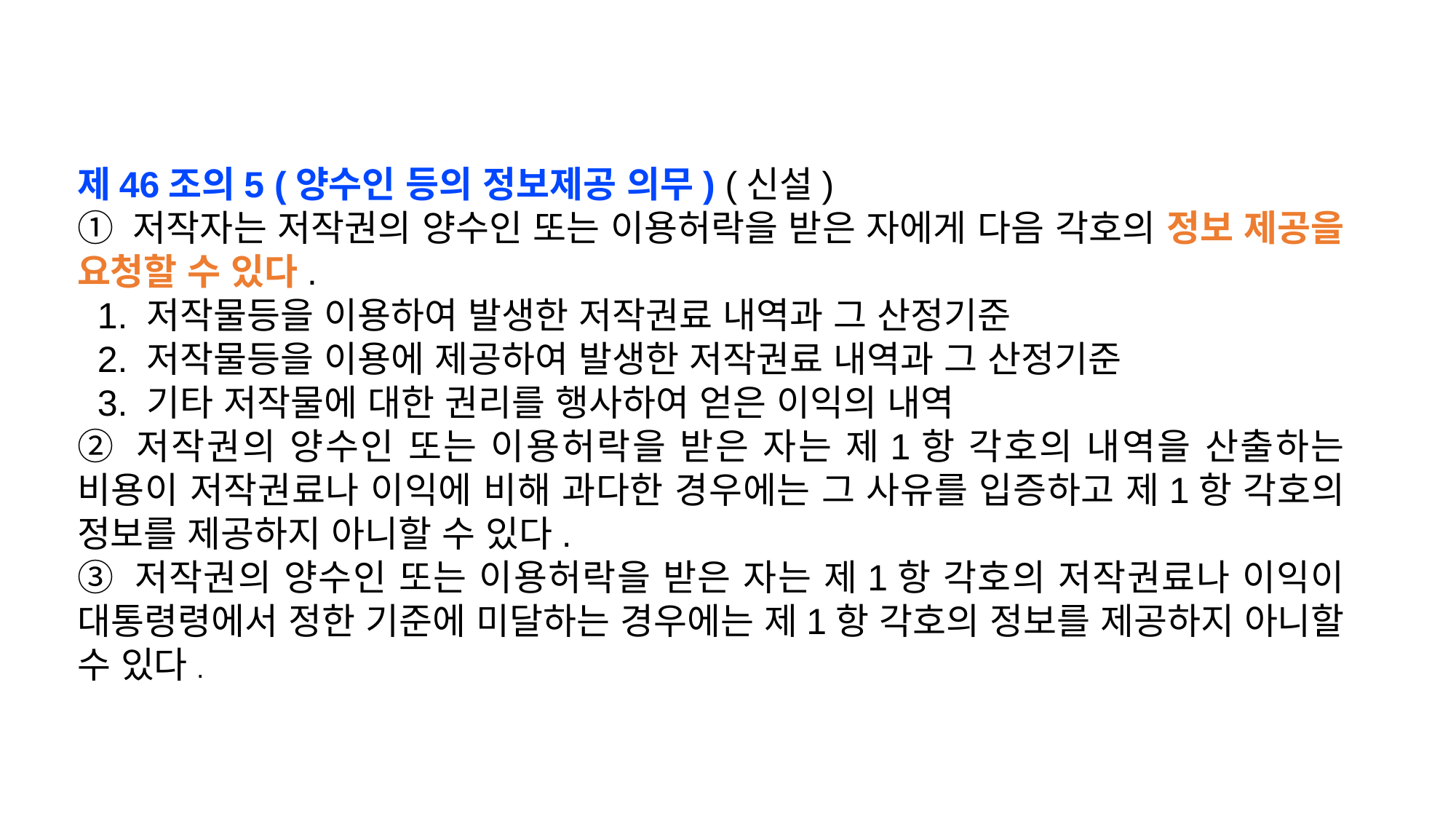

제46조의5 (양수인 등의 정보제공 의무) (신설)
① 저작자는 저작권의 양수인 또는 이용허락을 받은 자에게 다음 각호의 정보 제공을 요청할 수 있다.
  1. 저작물등을 이용하여 발생한 저작권료 내역과 그 산정기준
  2. 저작물등을 이용에 제공하여 발생한 저작권료 내역과 그 산정기준
  3. 기타 저작물에 대한 권리를 행사하여 얻은 이익의 내역
② 저작권의 양수인 또는 이용허락을 받은 자는 제1항 각호의 내역을 산출하는 비용이 저작권료나 이익에 비해 과다한 경우에는 그 사유를 입증하고 제1항 각호의 정보를 제공하지 아니할 수 있다.
③ 저작권의 양수인 또는 이용허락을 받은 자는 제1항 각호의 저작권료나 이익이 대통령령에서 정한 기준에 미달하는 경우에는 제1항 각호의 정보를 제공하지 아니할 수 있다.